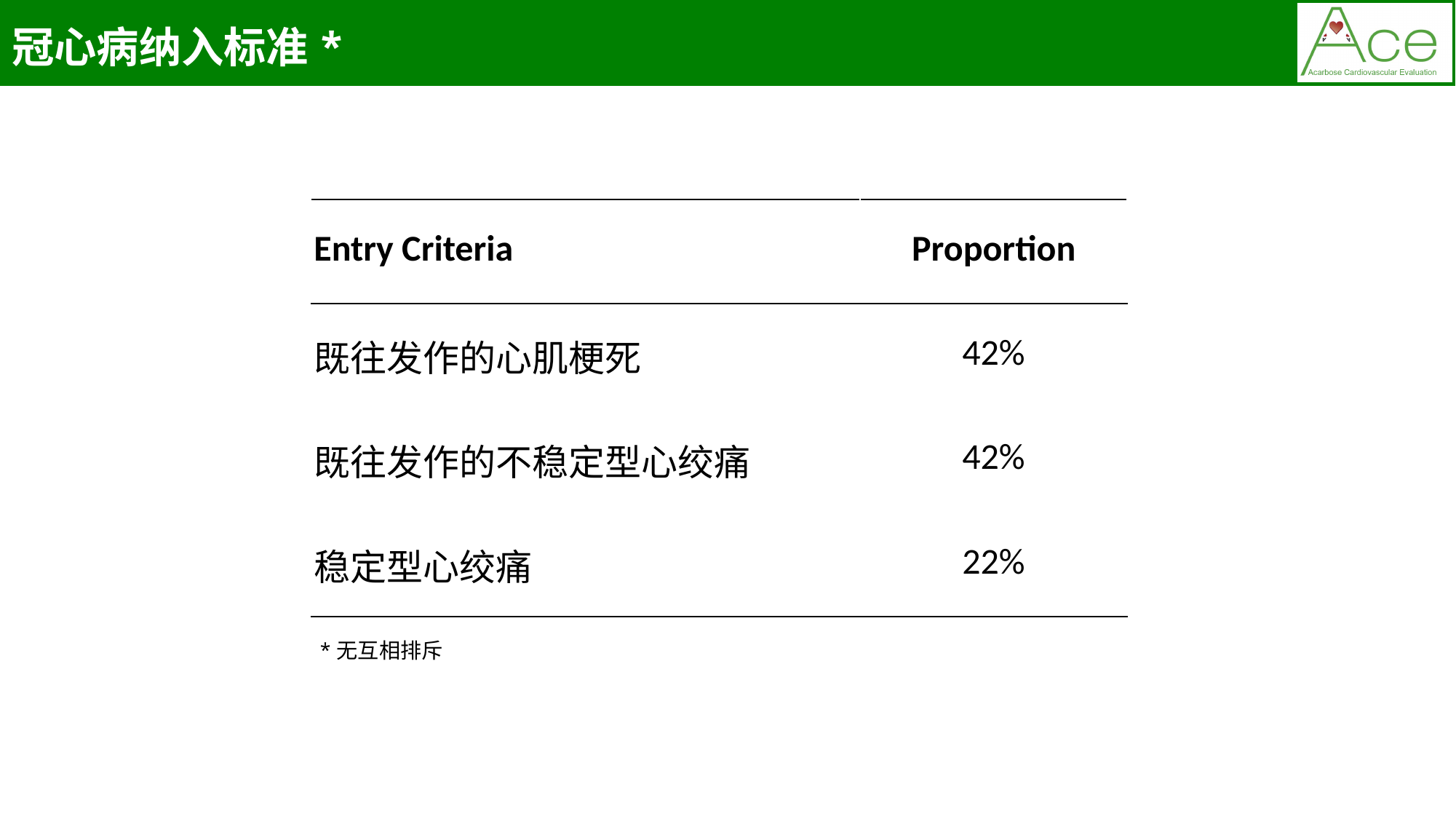

冠心病纳入标准*
| Entry Criteria | Proportion |
| --- | --- |
| 既往发作的心肌梗死 | 42% |
| 既往发作的不稳定型心绞痛 | 42% |
| 稳定型心绞痛 | 22% |
*无互相排斥
22